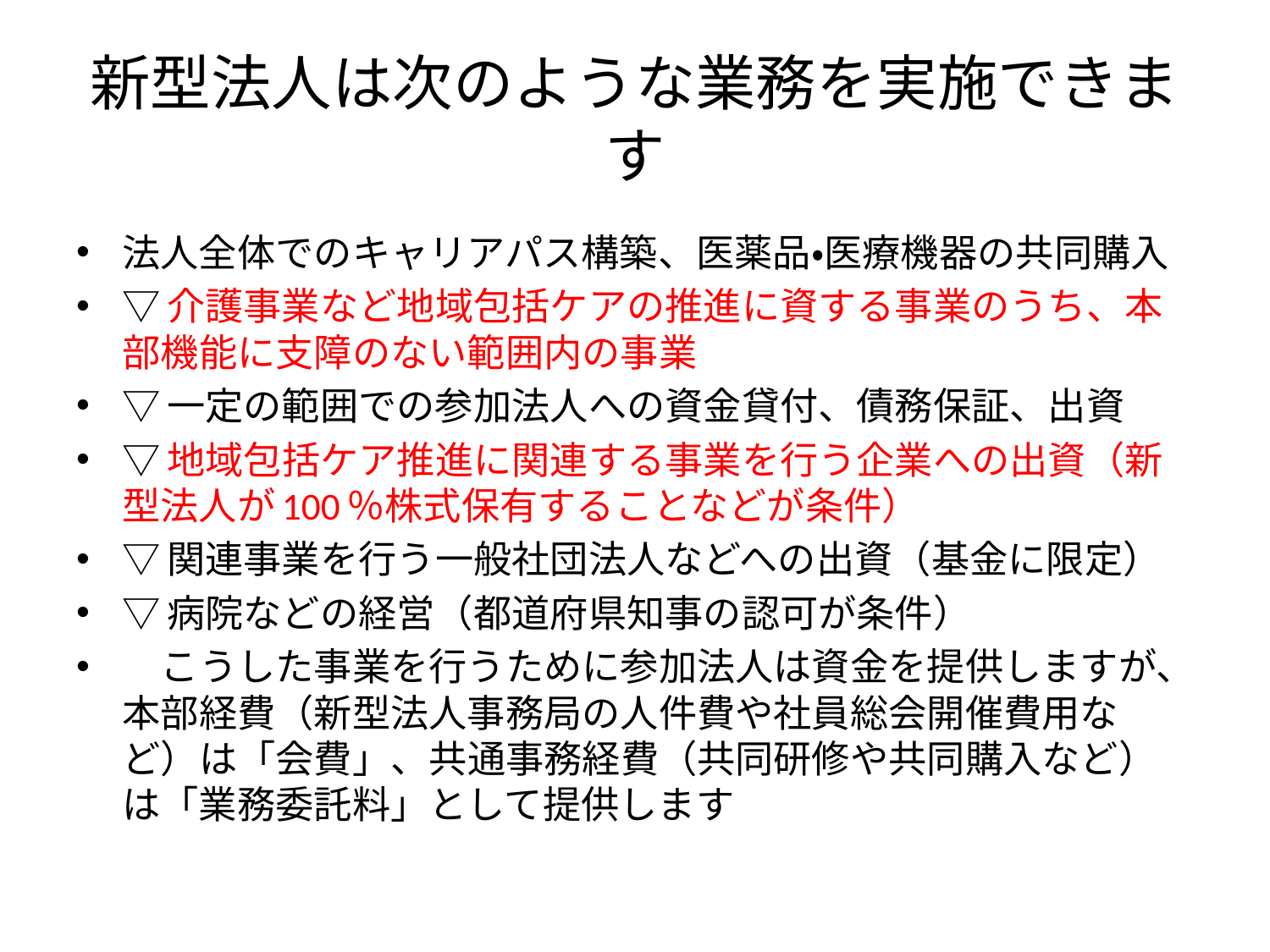

# 新型法人は次のような業務を実施できます
法人全体でのキャリアパス構築、医薬品・医療機器の共同購入
▽介護事業など地域包括ケアの推進に資する事業のうち、本部機能に支障のない範囲内の事業
▽一定の範囲での参加法人への資金貸付、債務保証、出資
▽地域包括ケア推進に関連する事業を行う企業への出資（新型法人が100％株式保有することなどが条件）
▽関連事業を行う一般社団法人などへの出資（基金に限定）
▽病院などの経営（都道府県知事の認可が条件）
　こうした事業を行うために参加法人は資金を提供しますが、本部経費（新型法人事務局の人件費や社員総会開催費用など）は「会費」、共通事務経費（共同研修や共同購入など）は「業務委託料」として提供します